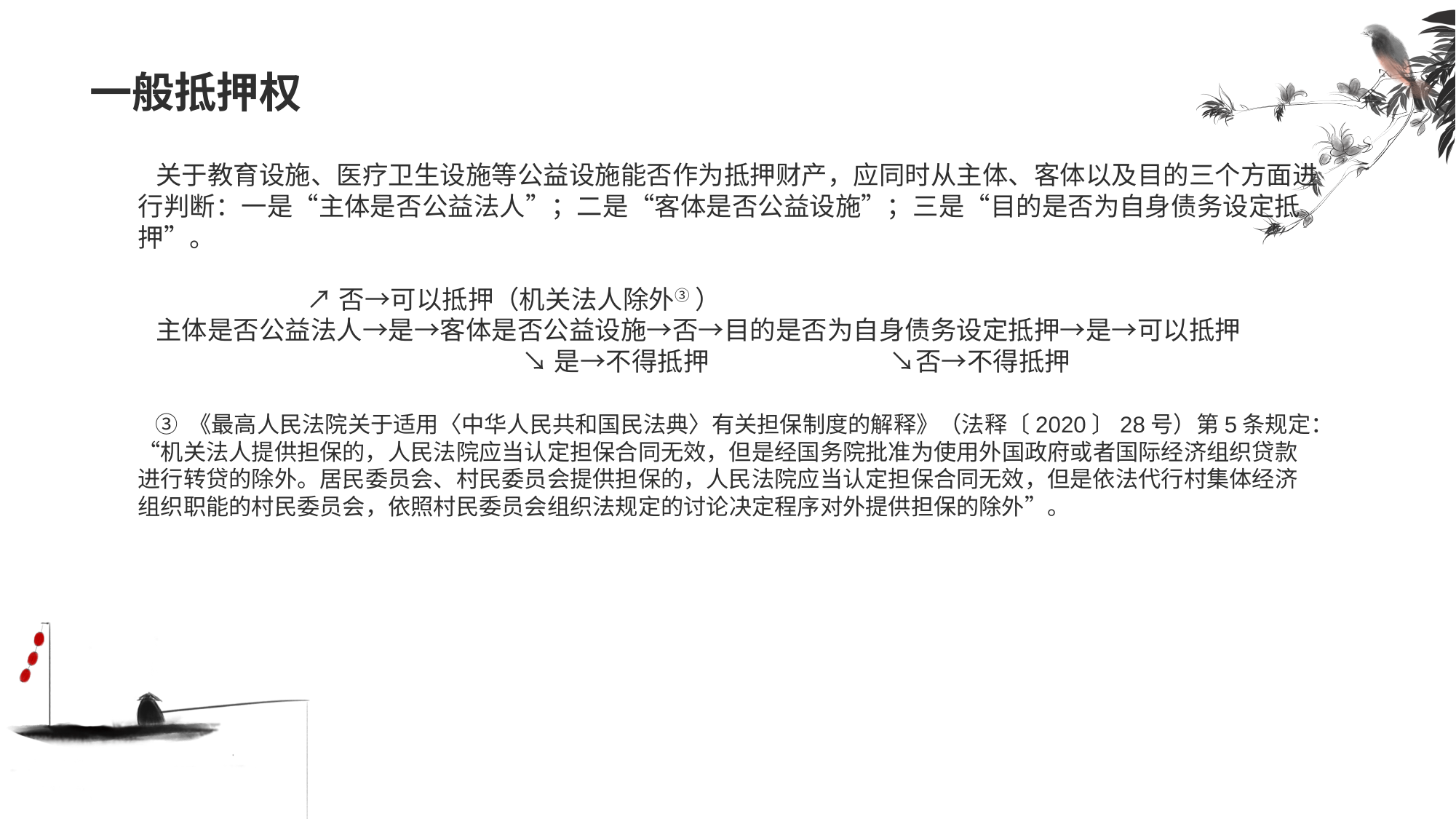

# 一般抵押权

  关于教育设施、医疗卫生设施等公益设施能否作为抵押财产，应同时从主体、客体以及目的三个方面进行判断：一是“主体是否公益法人”；二是“客体是否公益设施”；三是“目的是否为自身债务设定抵押”。

                             ↗否→可以抵押（机关法人除外③ ）
  主体是否公益法人→是→客体是否公益设施→否→目的是否为自身债务设定抵押→是→可以抵押
                                                                  ↘是→不得抵押                               ↘否→不得抵押

   ③ 《最高人民法院关于适用〈中华人民共和国民法典〉有关担保制度的解释》（法释〔2020〕28号）第5条规定：“机关法人提供担保的，人民法院应当认定担保合同无效，但是经国务院批准为使用外国政府或者国际经济组织贷款进行转贷的除外。居民委员会、村民委员会提供担保的，人民法院应当认定担保合同无效，但是依法代行村集体经济组织职能的村民委员会，依照村民委员会组织法规定的讨论决定程序对外提供担保的除外”。
97